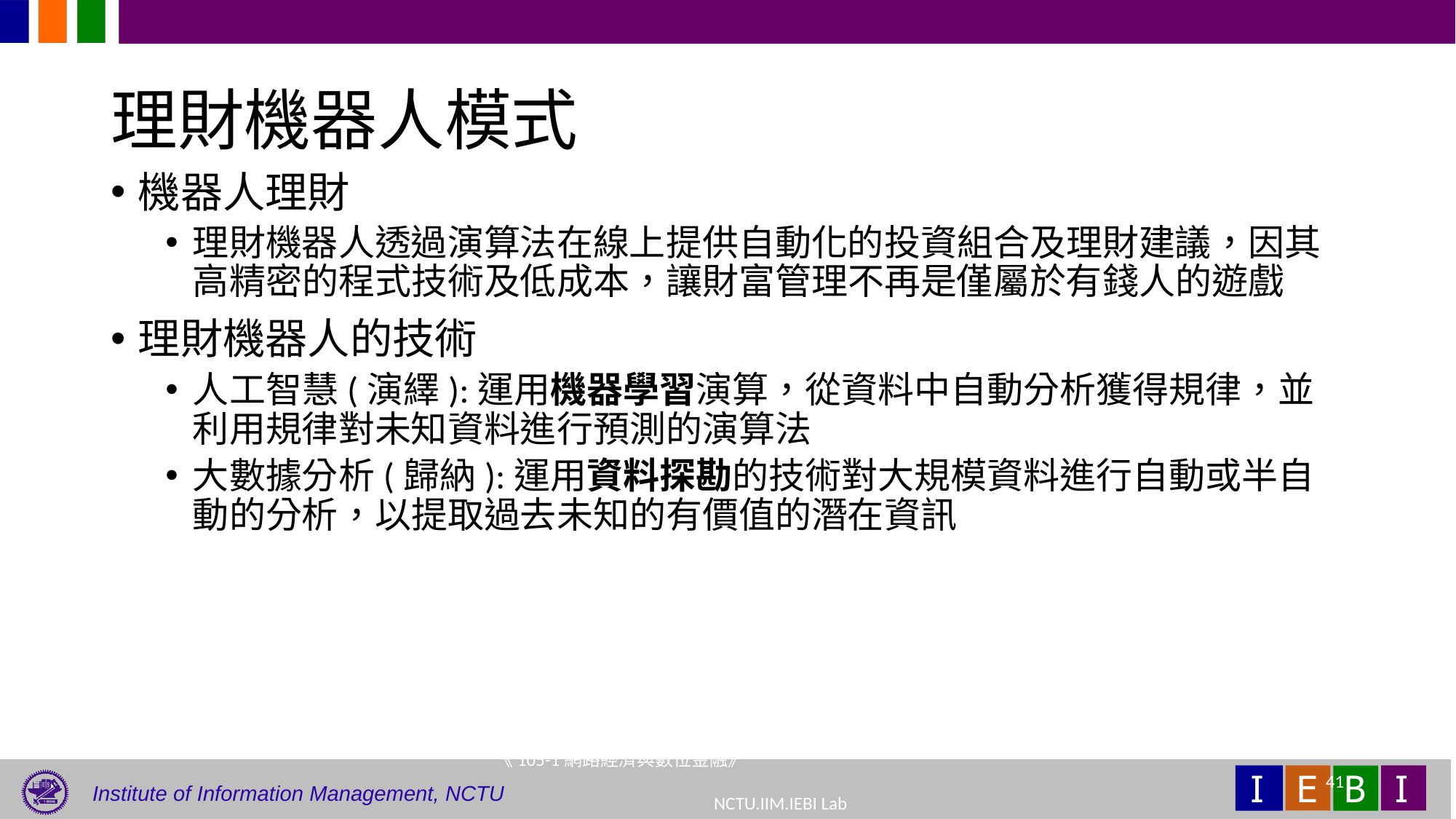

# 理財機器人模式
機器人理財
理財機器人透過演算法在線上提供自動化的投資組合及理財建議，因其高精密的程式技術及低成本，讓財富管理不再是僅屬於有錢人的遊戲
理財機器人的技術
人工智慧(演繹):運用機器學習演算，從資料中自動分析獲得規律，並利用規律對未知資料進行預測的演算法
大數據分析(歸納):運用資料探勘的技術對大規模資料進行自動或半自動的分析，以提取過去未知的有價值的潛在資訊
《105-1網路經濟與數位金融》                                                                                                                                             NCTU.IIM.IEBI Lab
41